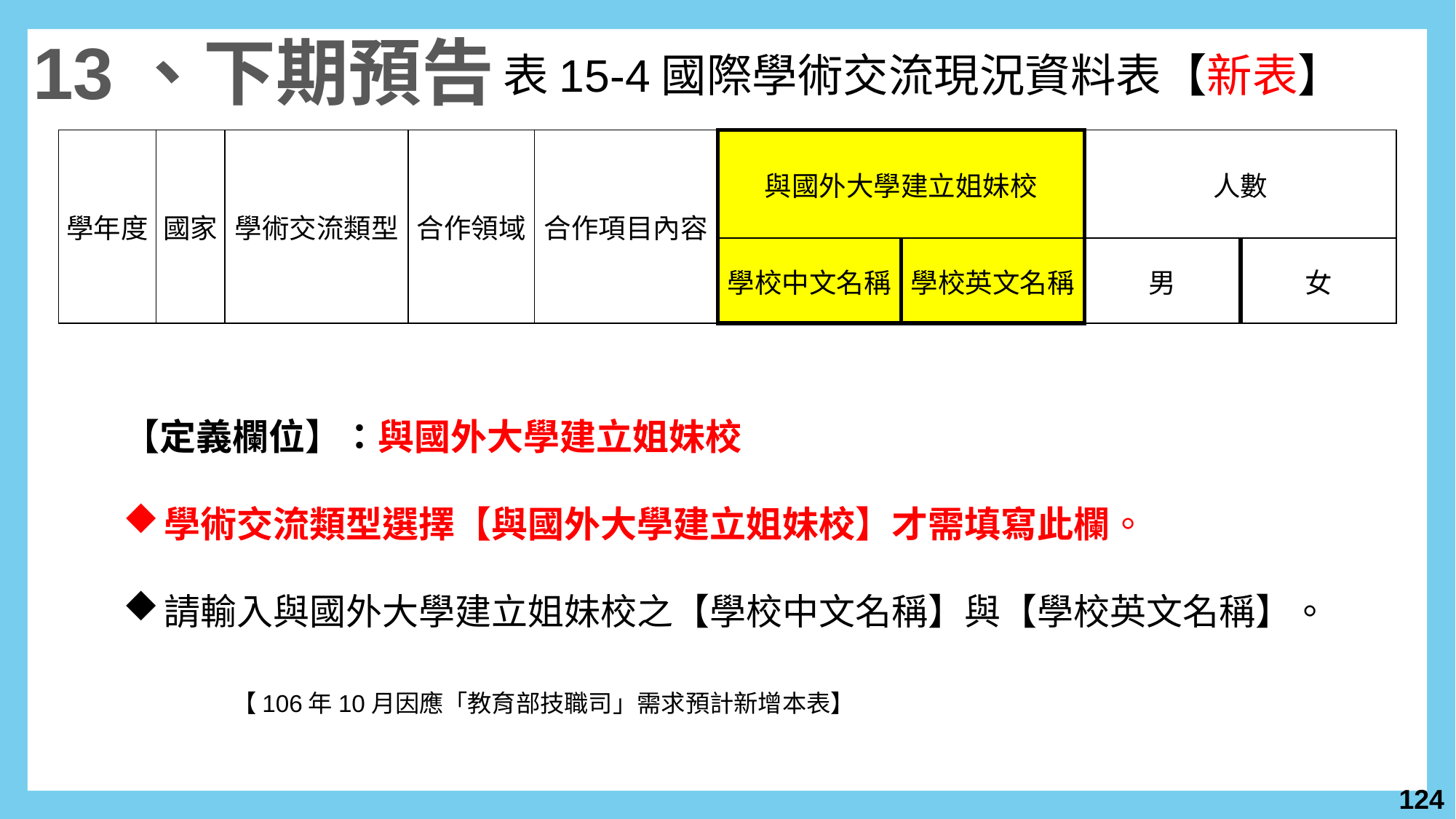

13、下期預告
表15-4國際學術交流現況資料表【新表】

| 學年度 | 國家 | 學術交流類型 | 合作領域 | 合作項目內容 | 與國外大學建立姐妹校 |  | 人數 |  |
| --- | --- | --- | --- | --- | --- | --- | --- | --- |
|  |  |  |  |  | 學校中文名稱 | 學校英文名稱 | 男 | 女 |
【定義欄位】：與國外大學建立姐妹校
學術交流類型選擇【與國外大學建立姐妹校】才需填寫此欄。
請輸入與國外大學建立姐妹校之【學校中文名稱】與【學校英文名稱】。
	【106年10月因應「教育部技職司」需求預計新增本表】
124